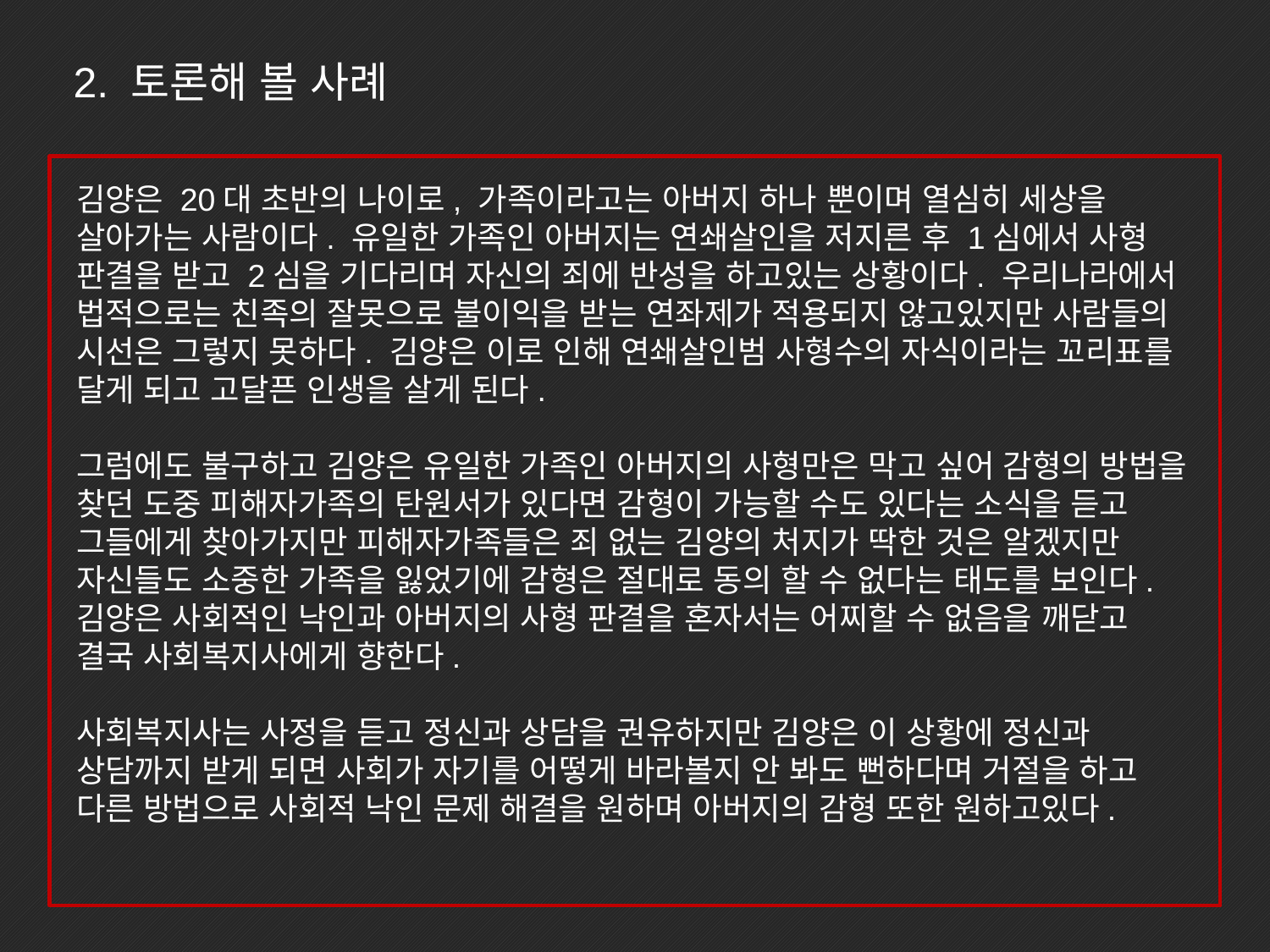

2. 토론해 볼 사례

김양은 20대 초반의 나이로, 가족이라고는 아버지 하나 뿐이며 열심히 세상을 살아가는 사람이다. 유일한 가족인 아버지는 연쇄살인을 저지른 후 1심에서 사형 판결을 받고 2심을 기다리며 자신의 죄에 반성을 하고있는 상황이다. 우리나라에서 법적으로는 친족의 잘못으로 불이익을 받는 연좌제가 적용되지 않고있지만 사람들의 시선은 그렇지 못하다. 김양은 이로 인해 연쇄살인범 사형수의 자식이라는 꼬리표를 달게 되고 고달픈 인생을 살게 된다.

그럼에도 불구하고 김양은 유일한 가족인 아버지의 사형만은 막고 싶어 감형의 방법을 찾던 도중 피해자가족의 탄원서가 있다면 감형이 가능할 수도 있다는 소식을 듣고 그들에게 찾아가지만 피해자가족들은 죄 없는 김양의 처지가 딱한 것은 알겠지만 자신들도 소중한 가족을 잃었기에 감형은 절대로 동의 할 수 없다는 태도를 보인다. 김양은 사회적인 낙인과 아버지의 사형 판결을 혼자서는 어찌할 수 없음을 깨닫고 결국 사회복지사에게 향한다.

사회복지사는 사정을 듣고 정신과 상담을 권유하지만 김양은 이 상황에 정신과 상담까지 받게 되면 사회가 자기를 어떻게 바라볼지 안 봐도 뻔하다며 거절을 하고 다른 방법으로 사회적 낙인 문제 해결을 원하며 아버지의 감형 또한 원하고있다.